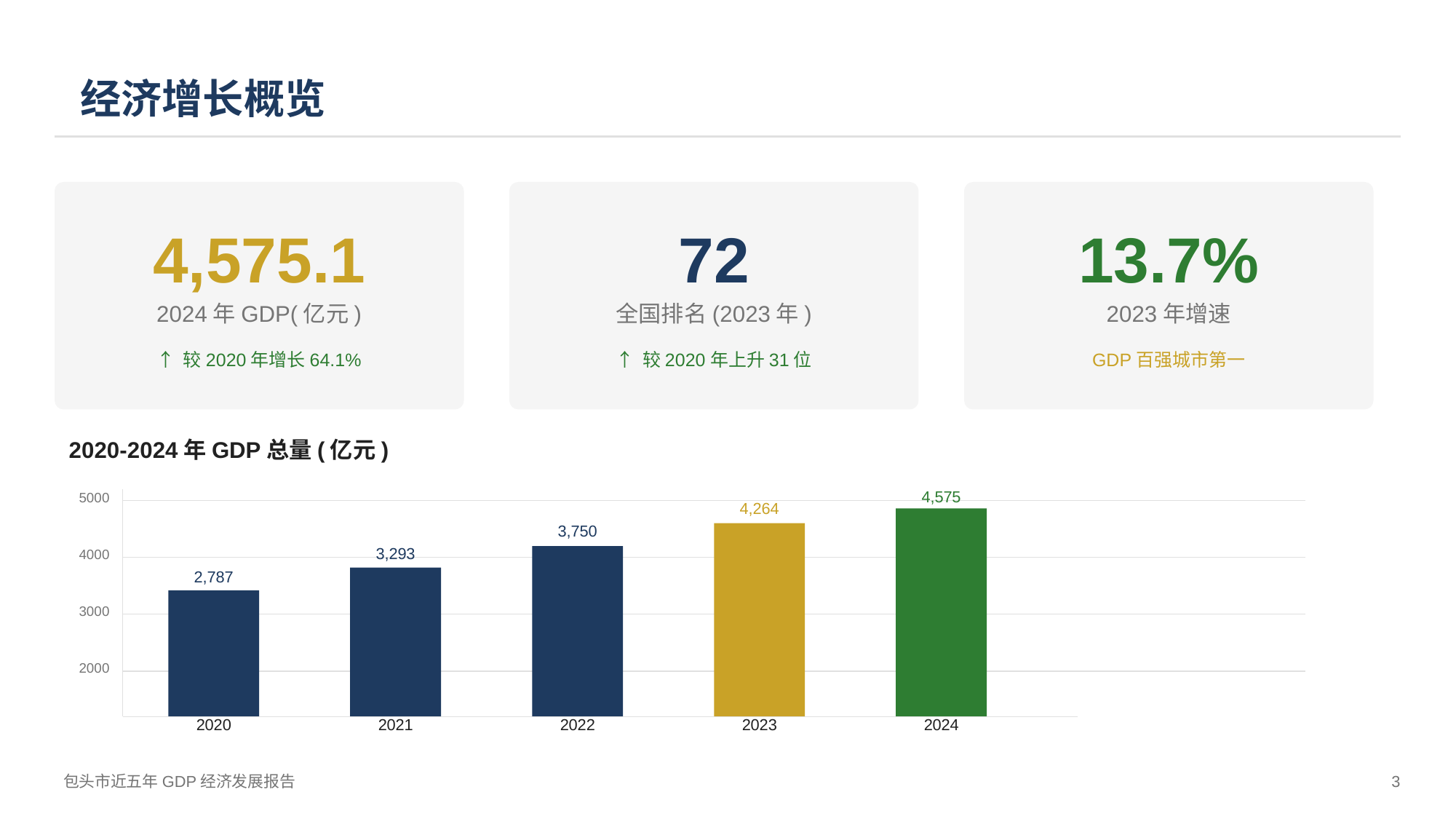

经济增长概览

4,575.1
72
13.7%
2024年GDP(亿元)
全国排名(2023年)
2023年增速
↑ 较2020年增长64.1%
↑ 较2020年上升31位
GDP百强城市第一
2020-2024年GDP总量(亿元)
4,575
5000

4,264

3,750

3,293
4000

2,787

3000

2000

2020
2021
2022
2023
2024

包头市近五年GDP经济发展报告
3